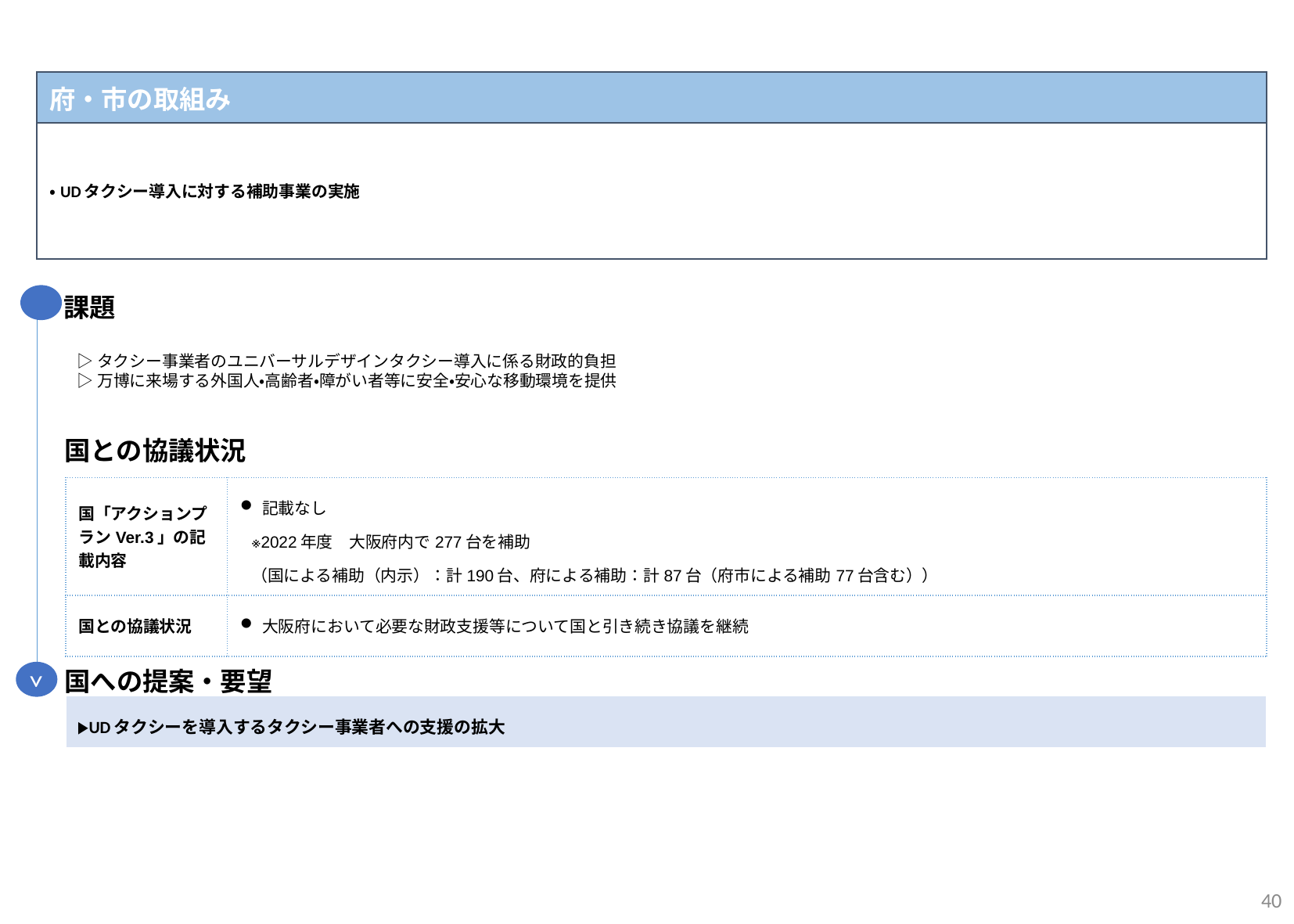

| 府・市の取組み |
| --- |
| ・UDタクシー導入に対する補助事業の実施 |

課題
▷タクシー事業者のユニバーサルデザインタクシー導入に係る財政的負担
▷万博に来場する外国人・高齢者・障がい者等に安全・安心な移動環境を提供
国との協議状況
| 国「アクションプランVer.3」の記載内容 | 記載なし ※2022年度　大阪府内で277台を補助 （国による補助（内示）：計190台、府による補助：計87台（府市による補助77台含む）） |
| --- | --- |
| 国との協議状況 | 大阪府において必要な財政支援等について国と引き続き協議を継続 |
国への提案・要望
>

| ▶UDタクシーを導入するタクシー事業者への支援の拡大 |
| --- |
40